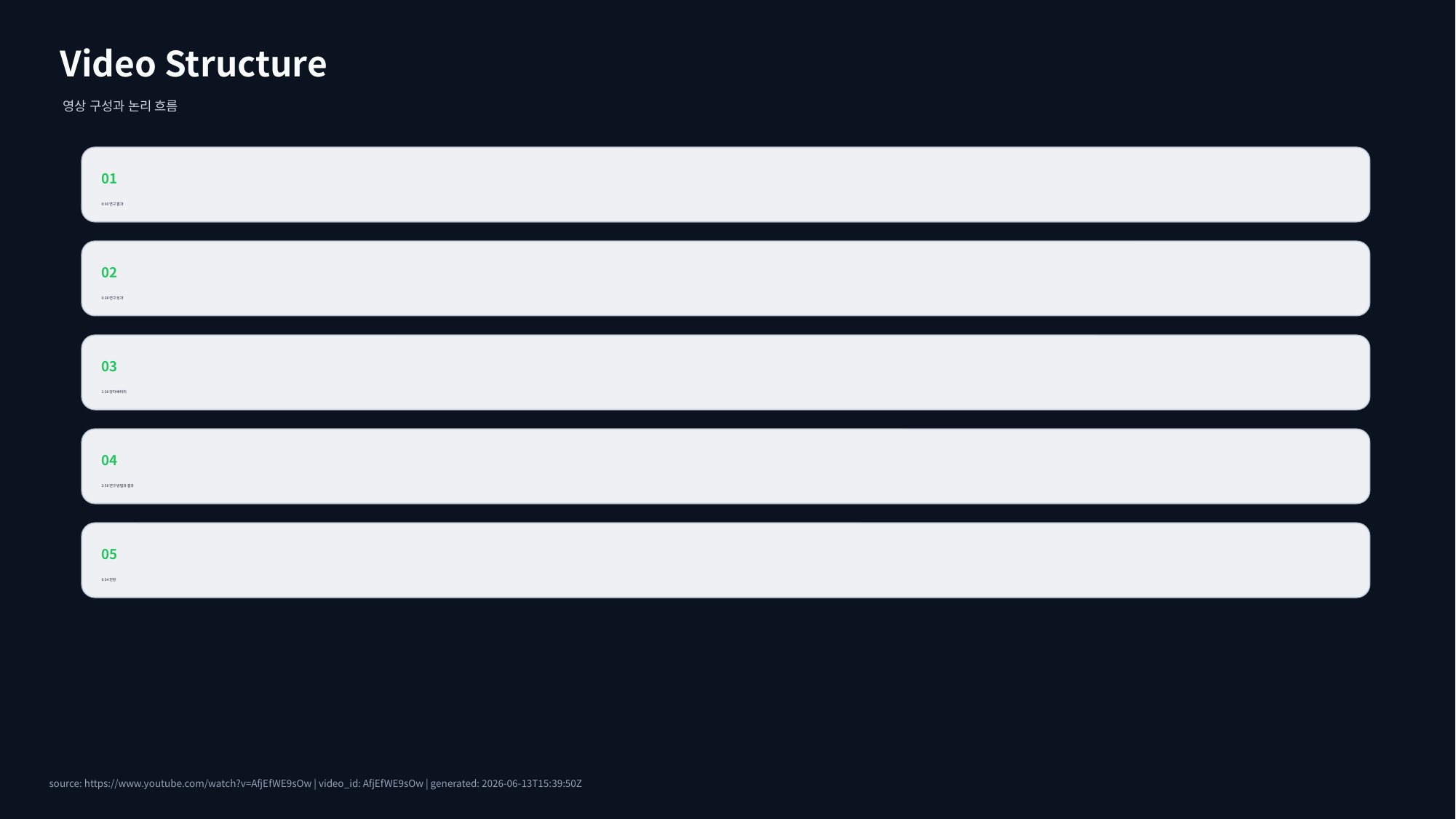

Video Structure
영상 구성과 논리 흐름

01
0:00 연구 결과

02
0:38 연구 성과

03
1:38 양자 배터리

04
2:58 연구 방법과 결과

05
6:34 전망
source: https://www.youtube.com/watch?v=AfjEfWE9sOw | video_id: AfjEfWE9sOw | generated: 2026-06-13T15:39:50Z